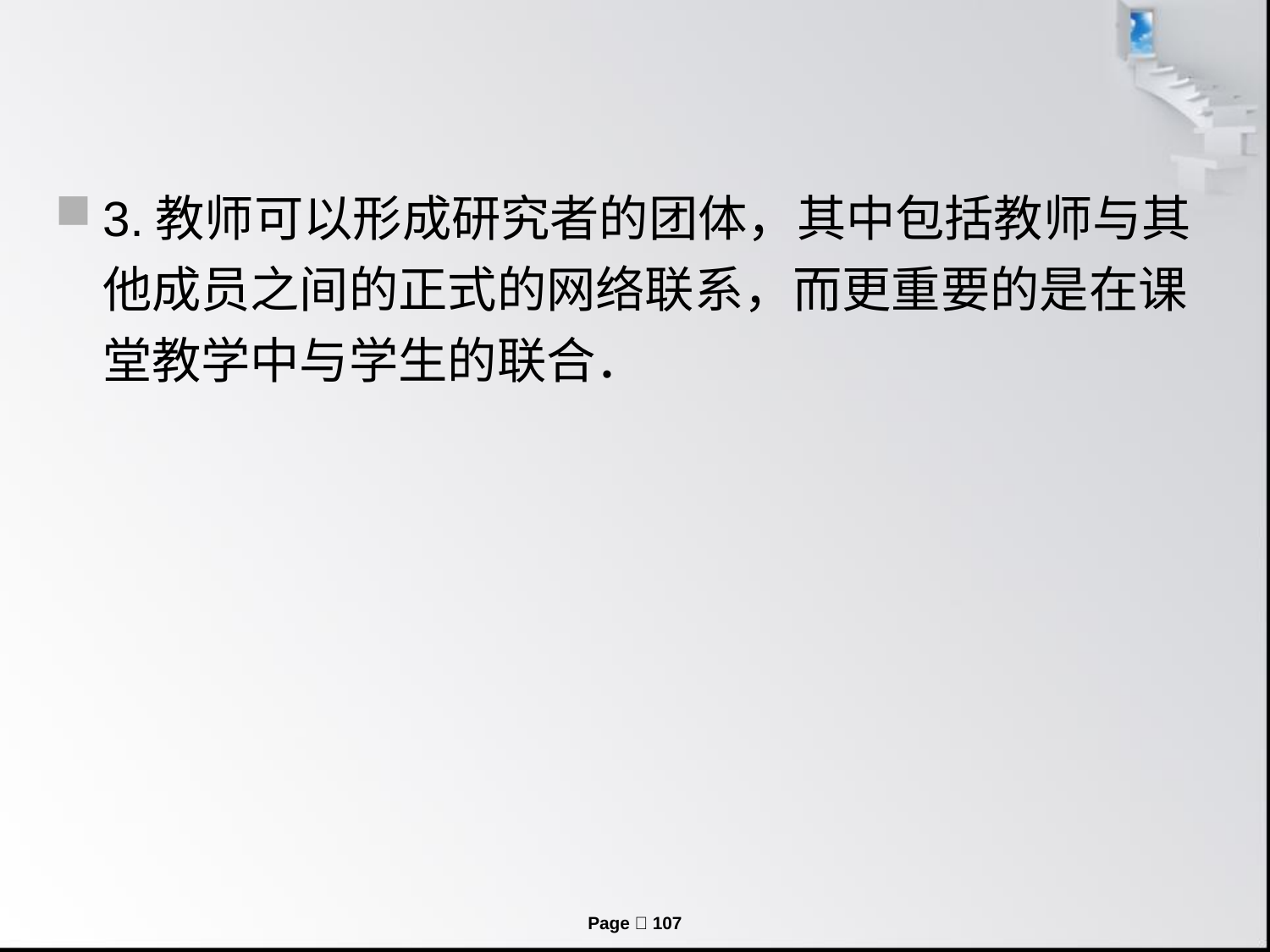

3.教师可以形成研究者的团体，其中包括教师与其他成员之间的正式的网络联系，而更重要的是在课堂教学中与学生的联合．